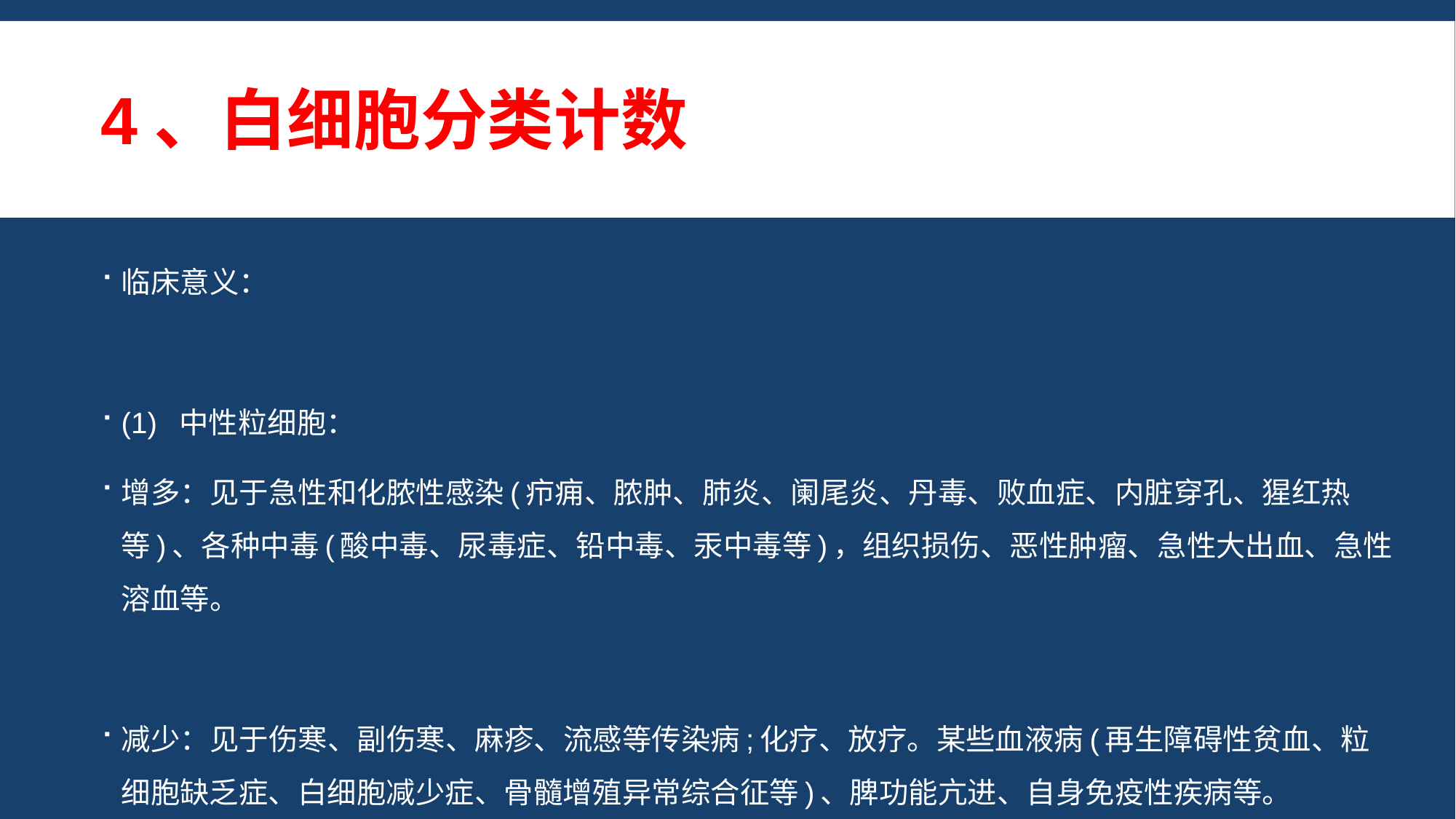

# 4、白细胞分类计数
临床意义：

(1)  中性粒细胞：
增多：见于急性和化脓性感染(疖痈、脓肿、肺炎、阑尾炎、丹毒、败血症、内脏穿孔、猩红热等)、各种中毒(酸中毒、尿毒症、铅中毒、汞中毒等)，组织损伤、恶性肿瘤、急性大出血、急性溶血等。

减少：见于伤寒、副伤寒、麻疹、流感等传染病;化疗、放疗。某些血液病(再生障碍性贫血、粒细胞缺乏症、白细胞减少症、骨髓增殖异常综合征等)、脾功能亢进、自身免疫性疾病等。